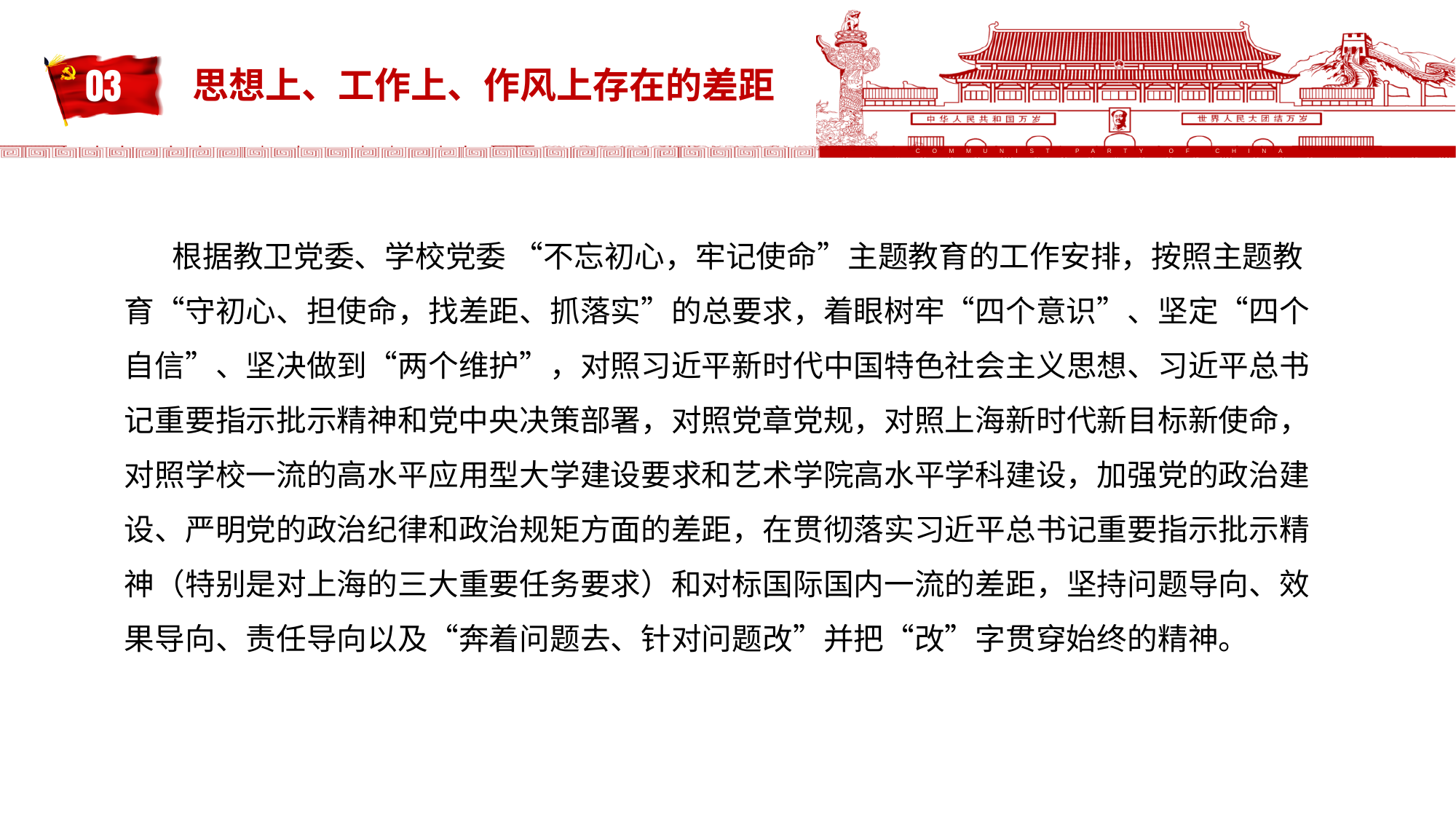

思想上、工作上、作风上存在的差距
      根据教卫党委、学校党委 “不忘初心，牢记使命”主题教育的工作安排，按照主题教育“守初心、担使命，找差距、抓落实”的总要求，着眼树牢“四个意识”、坚定“四个自信”、坚决做到“两个维护”，对照习近平新时代中国特色社会主义思想、习近平总书记重要指示批示精神和党中央决策部署，对照党章党规，对照上海新时代新目标新使命，对照学校一流的高水平应用型大学建设要求和艺术学院高水平学科建设，加强党的政治建设、严明党的政治纪律和政治规矩方面的差距，在贯彻落实习近平总书记重要指示批示精神（特别是对上海的三大重要任务要求）和对标国际国内一流的差距，坚持问题导向、效果导向、责任导向以及“奔着问题去、针对问题改”并把“改”字贯穿始终的精神。